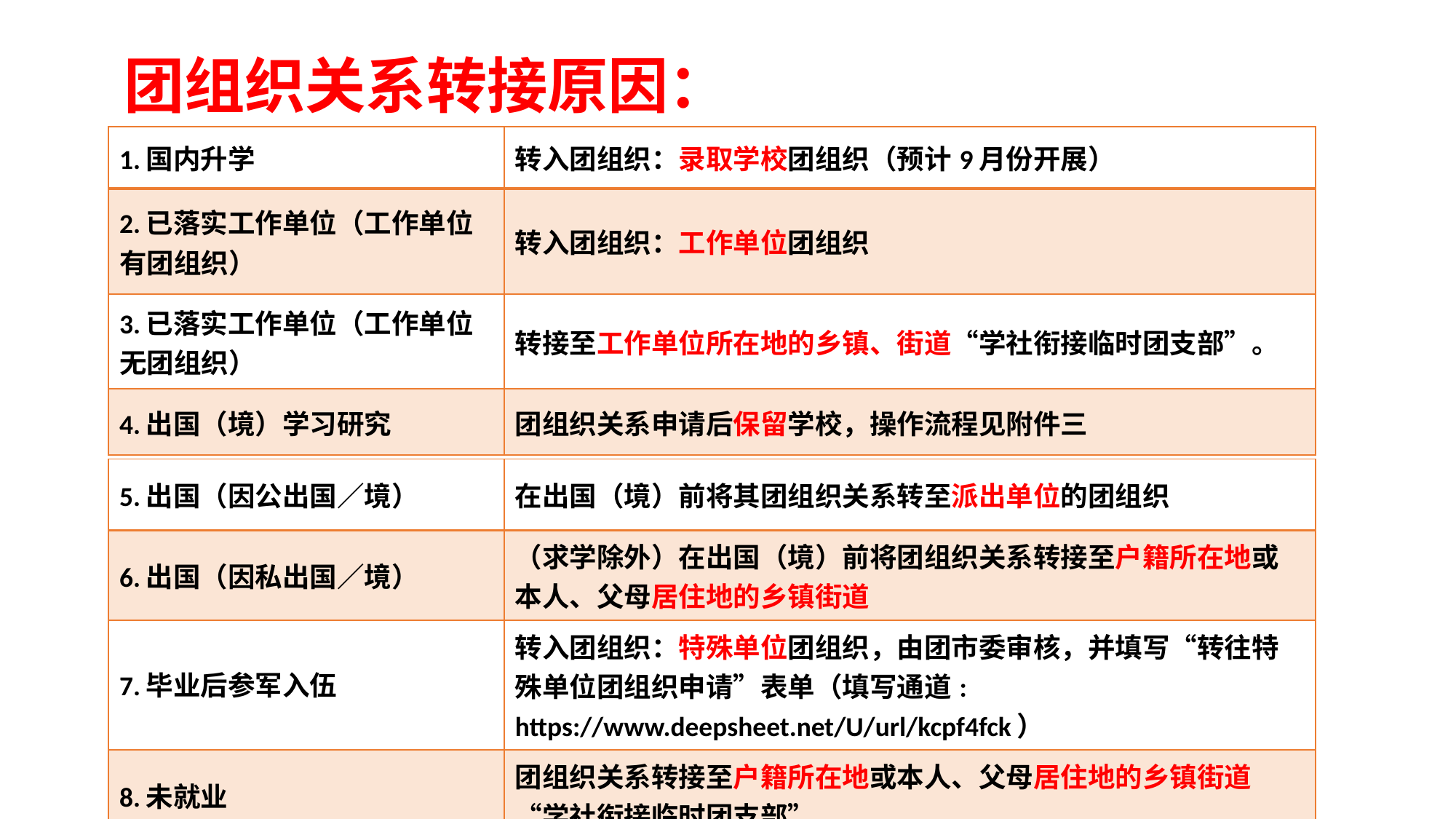

团组织关系转接原因：
| 1.国内升学 | 转入团组织：录取学校团组织（预计9月份开展） |
| --- | --- |
| 2.已落实工作单位（工作单位有团组织） | 转入团组织：工作单位团组织 |
| 3.已落实工作单位（工作单位无团组织） | 转接至工作单位所在地的乡镇、街道“学社衔接临时团支部”。 |
| 4.出国（境）学习研究 | 团组织关系申请后保留学校，操作流程见附件三 |
| 5.出国（因公出国／境） | 在出国（境）前将其团组织关系转至派出单位的团组织 |
| --- | --- |
| 6.出国（因私出国／境） | （求学除外）在出国（境）前将团组织关系转接至户籍所在地或本人、父母居住地的乡镇街道 |
| 7.毕业后参军入伍 | 转入团组织：特殊单位团组织，由团市委审核，并填写“转往特殊单位团组织申请”表单（填写通道: https://www.deepsheet.net/U/url/kcpf4fck） |
| 8.未就业 | 团组织关系转接至户籍所在地或本人、父母居住地的乡镇街道“学社衔接临时团支部” |